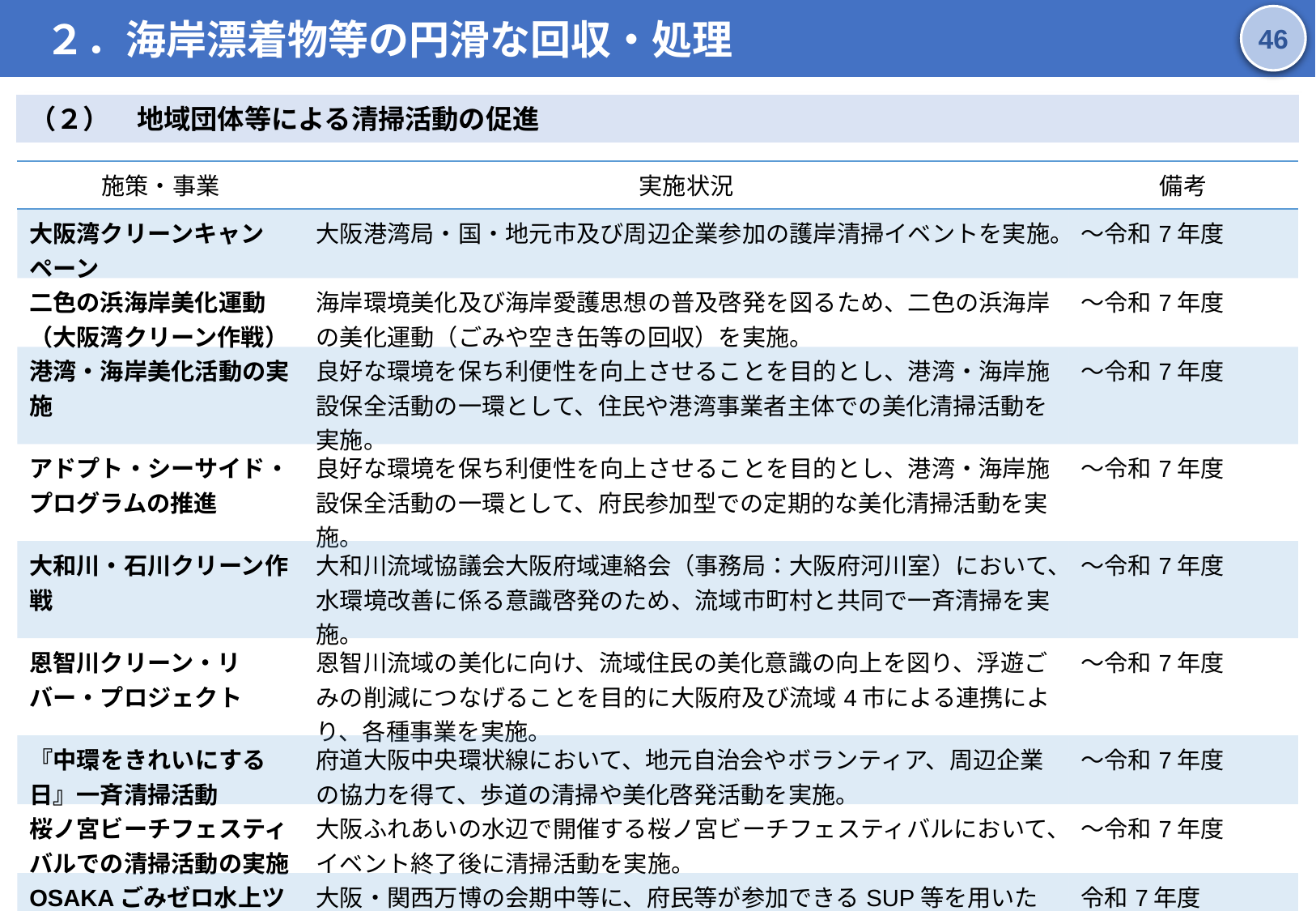

２．海岸漂着物等の円滑な回収・処理
46
（２）　地域団体等による清掃活動の促進
| 施策・事業 | 実施状況 | 備考 |
| --- | --- | --- |
| 大阪湾クリーンキャンペーン | 大阪港湾局・国・地元市及び周辺企業参加の護岸清掃イベントを実施。 | ～令和7年度 |
| 二色の浜海岸美化運動（大阪湾クリーン作戦） | 海岸環境美化及び海岸愛護思想の普及啓発を図るため、二色の浜海岸の美化運動（ごみや空き缶等の回収）を実施。 | ～令和7年度 |
| 港湾・海岸美化活動の実施 | 良好な環境を保ち利便性を向上させることを目的とし、港湾・海岸施設保全活動の一環として、住民や港湾事業者主体での美化清掃活動を実施。 | ～令和7年度 |
| アドプト・シーサイド・プログラムの推進 | 良好な環境を保ち利便性を向上させることを目的とし、港湾・海岸施設保全活動の一環として、府民参加型での定期的な美化清掃活動を実施。 | ～令和7年度 |
| 大和川・石川クリーン作戦 | 大和川流域協議会大阪府域連絡会（事務局：大阪府河川室）において、水環境改善に係る意識啓発のため、流域市町村と共同で一斉清掃を実施。 | ～令和7年度 |
| 恩智川クリーン・リバー・プロジェクト | 恩智川流域の美化に向け、流域住民の美化意識の向上を図り、浮遊ごみの削減につなげることを目的に大阪府及び流域4市による連携により、各種事業を実施。 | ～令和7年度 |
| 『中環をきれいにする日』一斉清掃活動 | 府道大阪中央環状線において、地元自治会やボランティア、周辺企業の協力を得て、歩道の清掃や美化啓発活動を実施。 | ～令和7年度 |
| 桜ノ宮ビーチフェスティバルでの清掃活動の実施 | 大阪ふれあいの水辺で開催する桜ノ宮ビーチフェスティバルにおいて、イベント終了後に清掃活動を実施。 | ～令和7年度 |
| OSAKAごみゼロ水上ツアー推進事業 | 大阪・関西万博の会期中等に、府民等が参加できるSUP等を用いた新しい川等の浮遊ごみ回収モニターツアーを開催するとともに、継続的に実施できる事業スキームを検討する事業を実施。 | 令和7年度 |